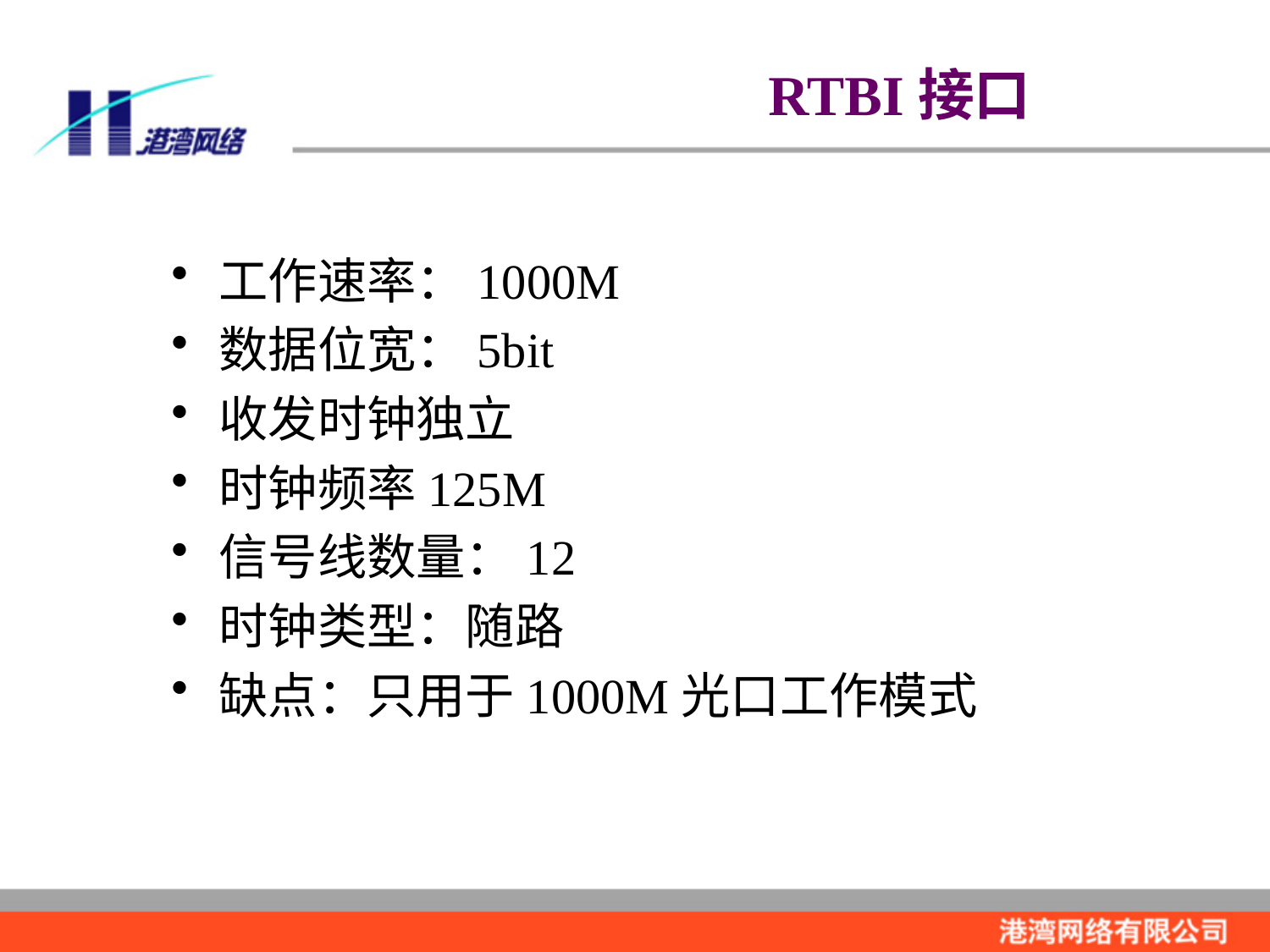

RTBI接口
RTBI接口
工作速率：1000M
数据位宽：5bit
收发时钟独立
时钟频率125M
信号线数量：12
时钟类型：随路
缺点：只用于1000M光口工作模式